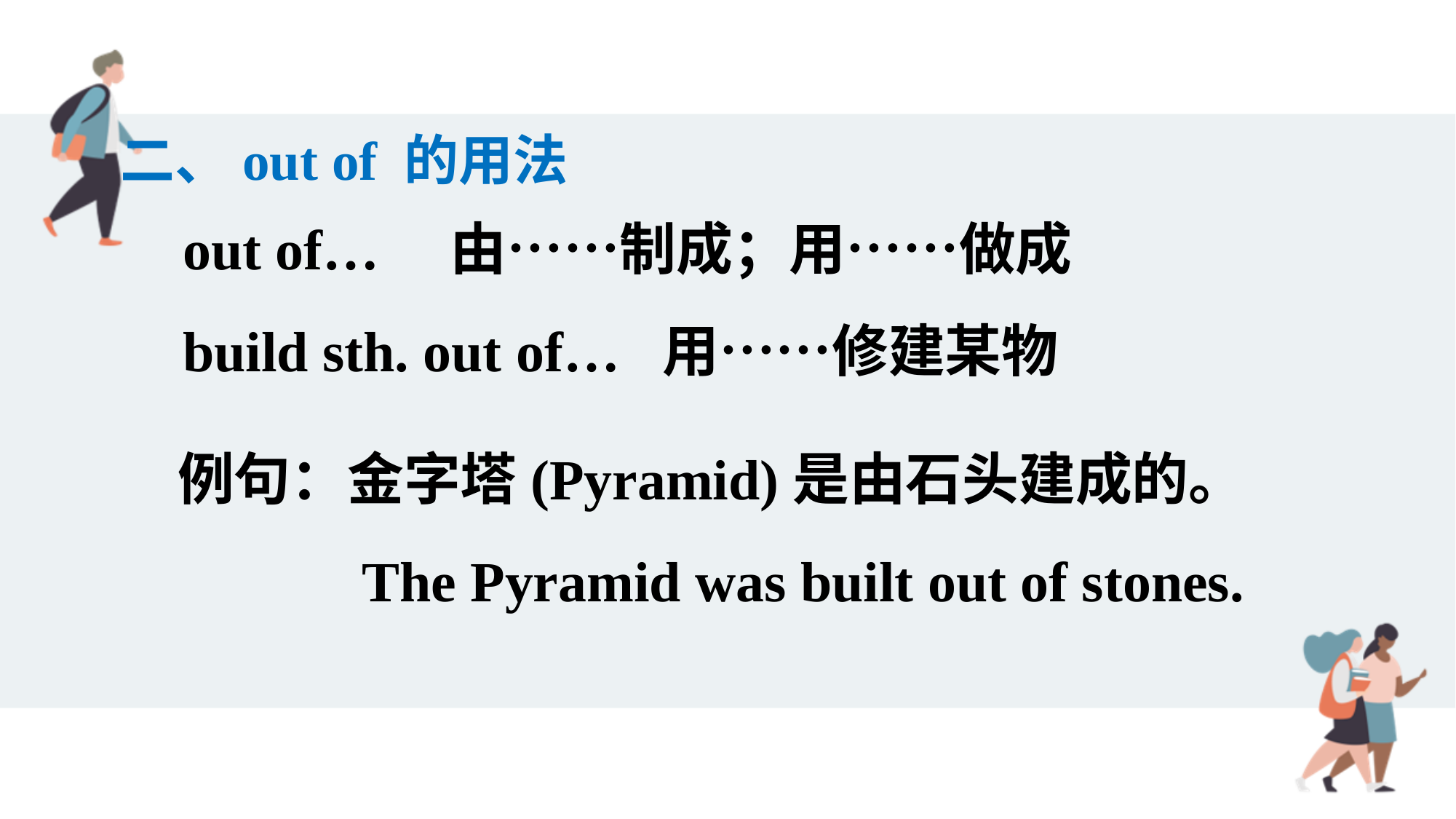

二、out of 的用法
out of…    由……制成；用……做成
build sth. out of…  用……修建某物
例句：金字塔(Pyramid)是由石头建成的。
             The Pyramid was built out of stones.